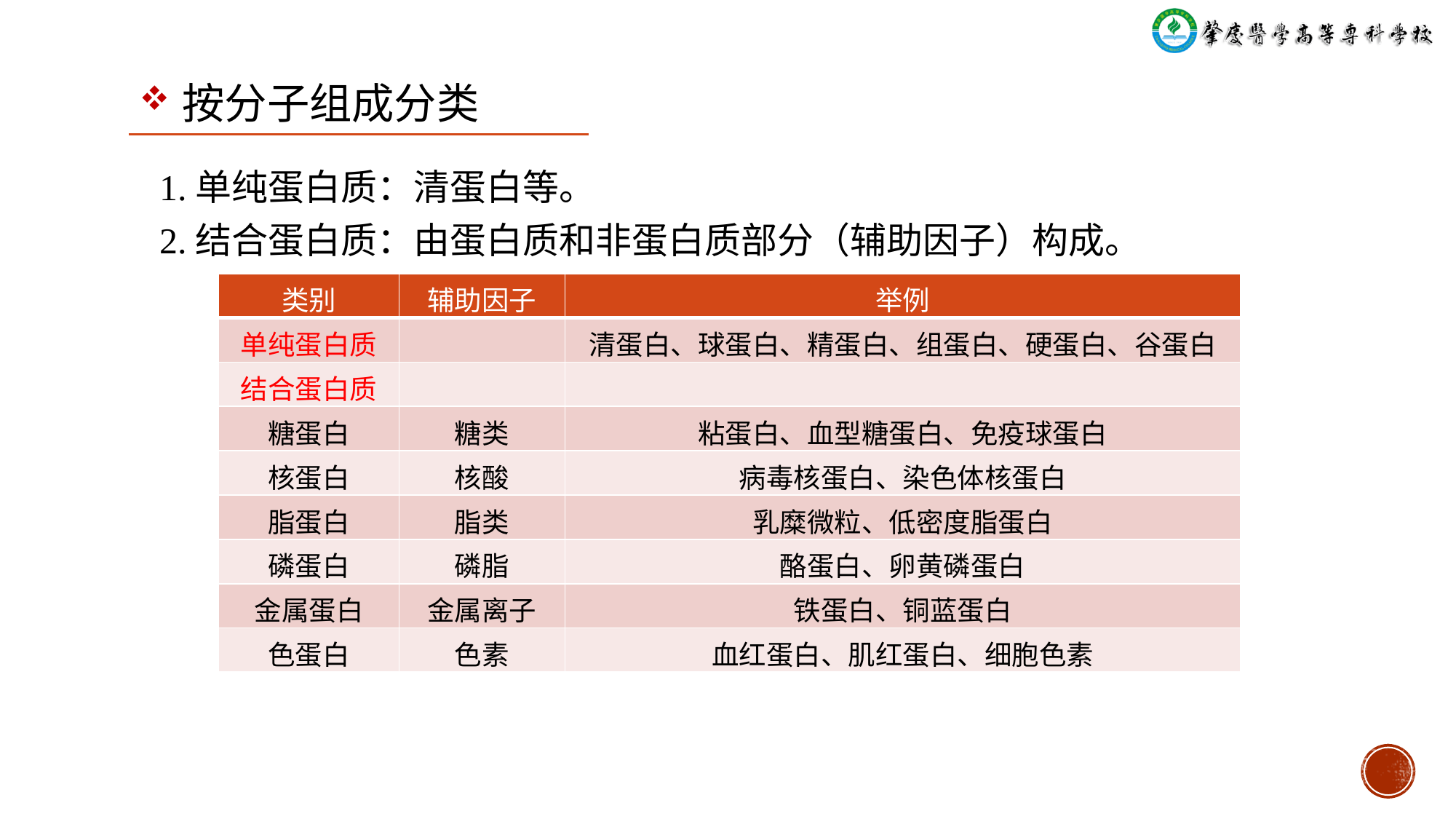

按分子组成分类
1.单纯蛋白质：清蛋白等。
2.结合蛋白质：由蛋白质和非蛋白质部分（辅助因子）构成。
| 类别 | 辅助因子 | 举例 |
| --- | --- | --- |
| 单纯蛋白质 |  | 清蛋白、球蛋白、精蛋白、组蛋白、硬蛋白、谷蛋白 |
| 结合蛋白质 |  |  |
| 糖蛋白 | 糖类 | 粘蛋白、血型糖蛋白、免疫球蛋白 |
| 核蛋白 | 核酸 | 病毒核蛋白、染色体核蛋白 |
| 脂蛋白 | 脂类 | 乳糜微粒、低密度脂蛋白 |
| 磷蛋白 | 磷脂 | 酪蛋白、卵黄磷蛋白 |
| 金属蛋白 | 金属离子 | 铁蛋白、铜蓝蛋白 |
| 色蛋白 | 色素 | 血红蛋白、肌红蛋白、细胞色素 |